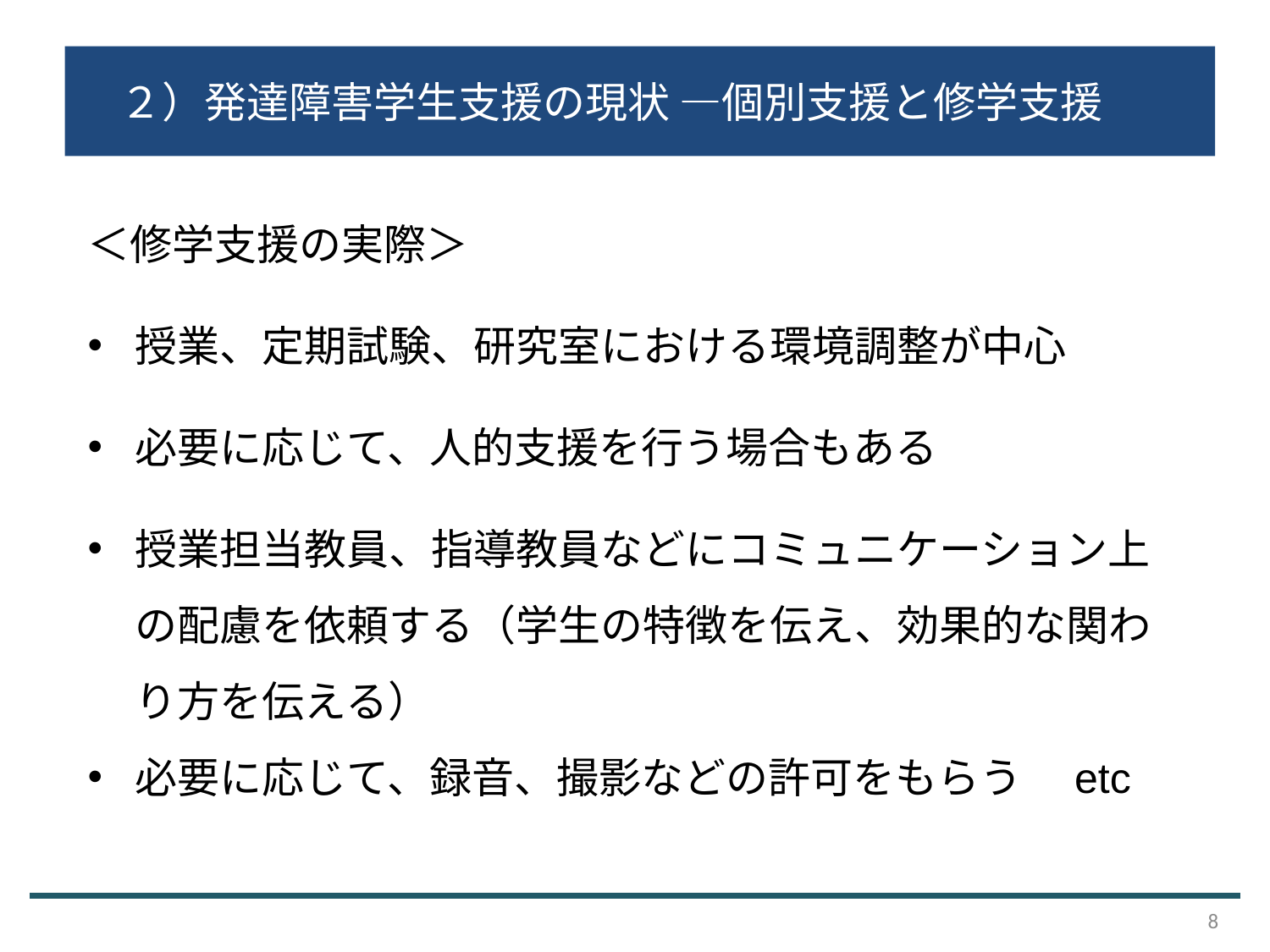

２）発達障害学生支援の現状 —個別支援と修学支援
＜修学支援の実際＞

授業、定期試験、研究室における環境調整が中心

必要に応じて、人的支援を行う場合もある

授業担当教員、指導教員などにコミュニケーション上の配慮を依頼する（学生の特徴を伝え、効果的な関わり方を伝える）
必要に応じて、録音、撮影などの許可をもらう　etc
8